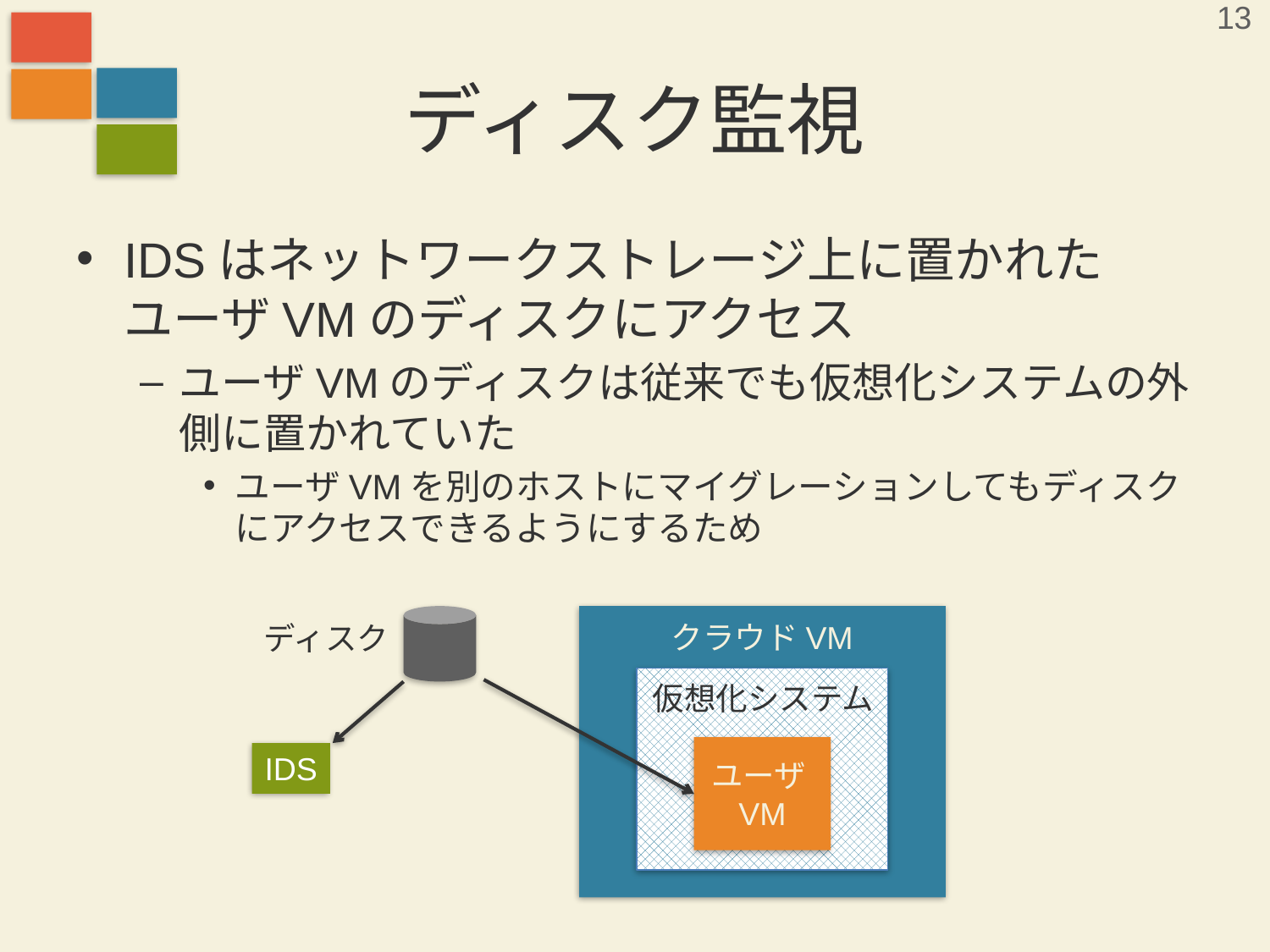

13
# ディスク監視
IDSはネットワークストレージ上に置かれたユーザVMのディスクにアクセス
ユーザVMのディスクは従来でも仮想化システムの外側に置かれていた
ユーザVMを別のホストにマイグレーションしてもディスクにアクセスできるようにするため

クラウドVM
ディスク

仮想化システム
ユーザVM
IDS